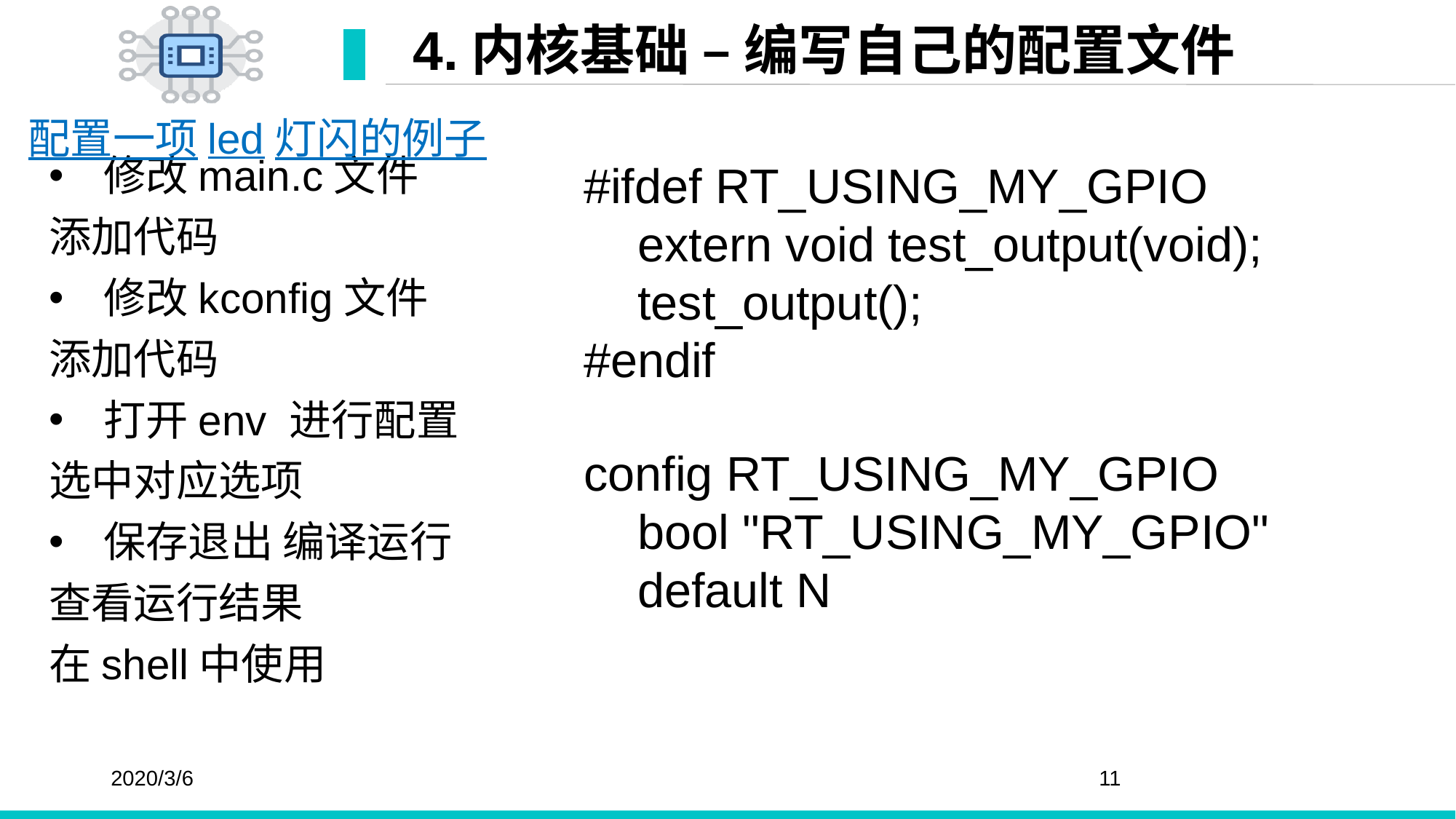

# 4.内核基础 – 编写自己的配置文件
配置一项led灯闪的例子
修改main.c文件
添加代码
修改kconfig文件
添加代码
打开env 进行配置
选中对应选项
保存退出 编译运行
查看运行结果
在shell中使用

#ifdef RT_USING_MY_GPIO
    extern void test_output(void);
    test_output();
#endif
config RT_USING_MY_GPIO
    bool "RT_USING_MY_GPIO"
    default N
2020/3/6
11